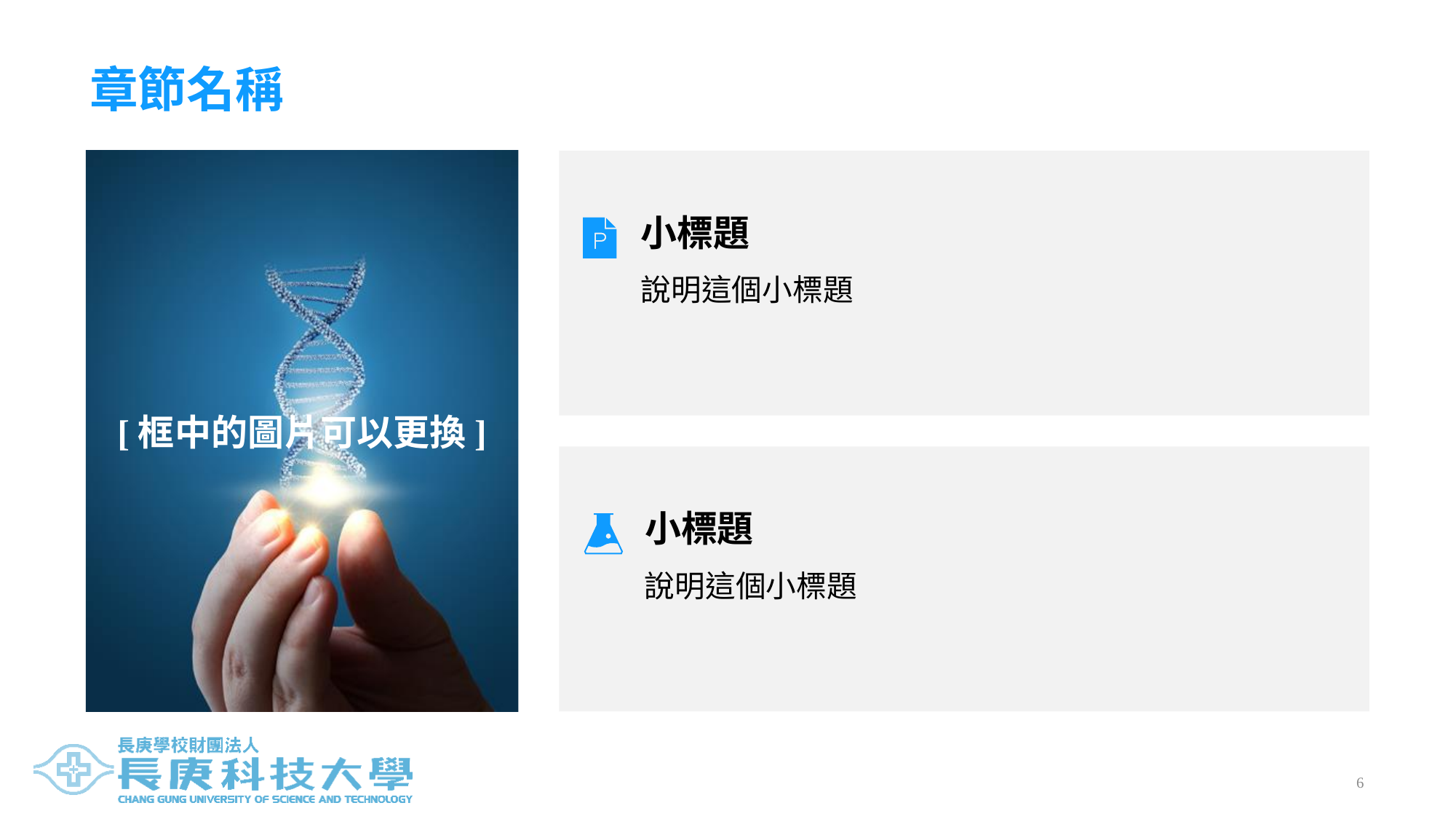

# 章節名稱
[框中的圖片可以更換]

小標題
說明這個小標題

小標題
說明這個小標題
6